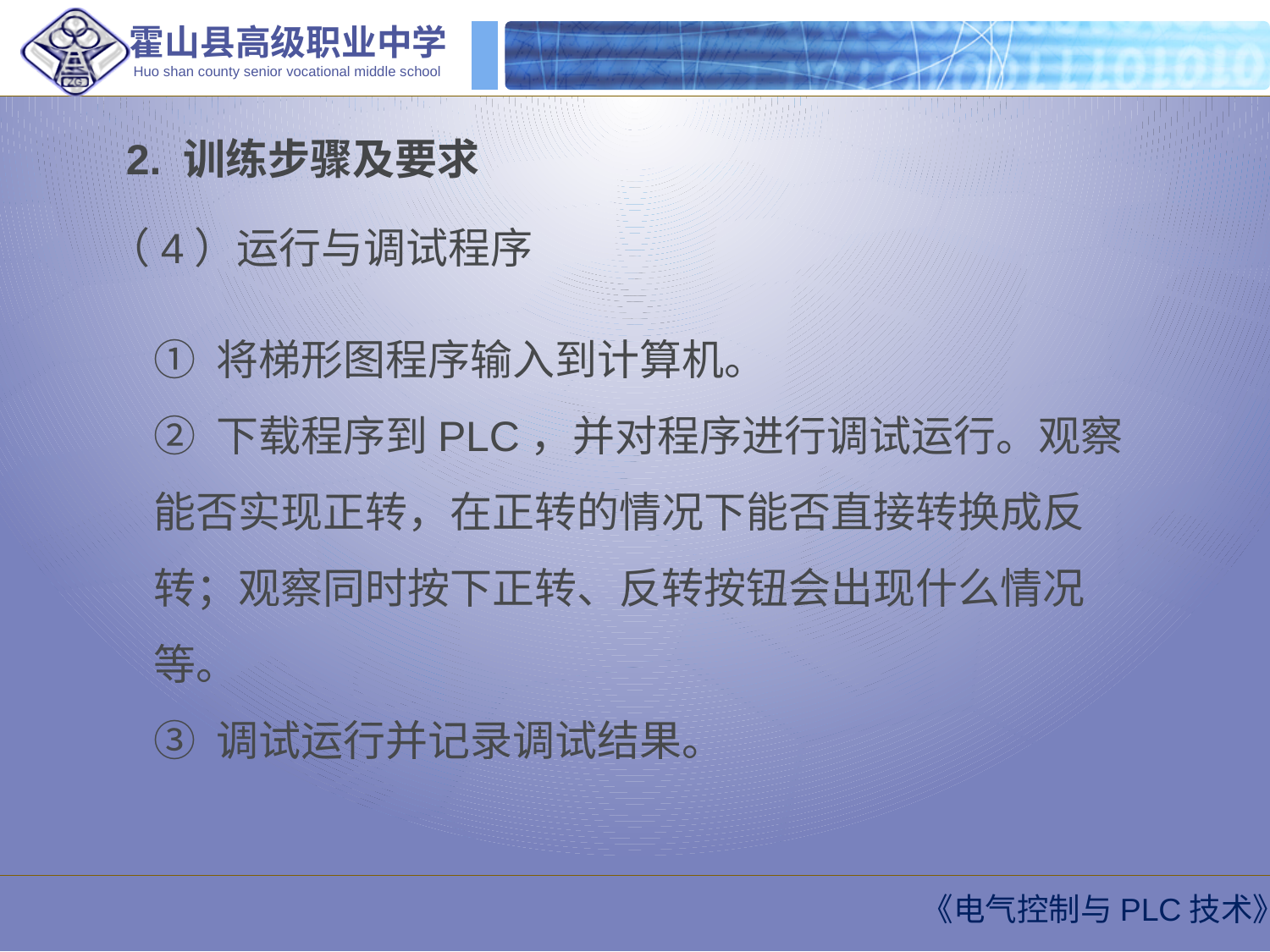

2. 训练步骤及要求
（4）运行与调试程序
① 将梯形图程序输入到计算机。
② 下载程序到PLC，并对程序进行调试运行。观察能否实现正转，在正转的情况下能否直接转换成反转；观察同时按下正转、反转按钮会出现什么情况等。
③ 调试运行并记录调试结果。